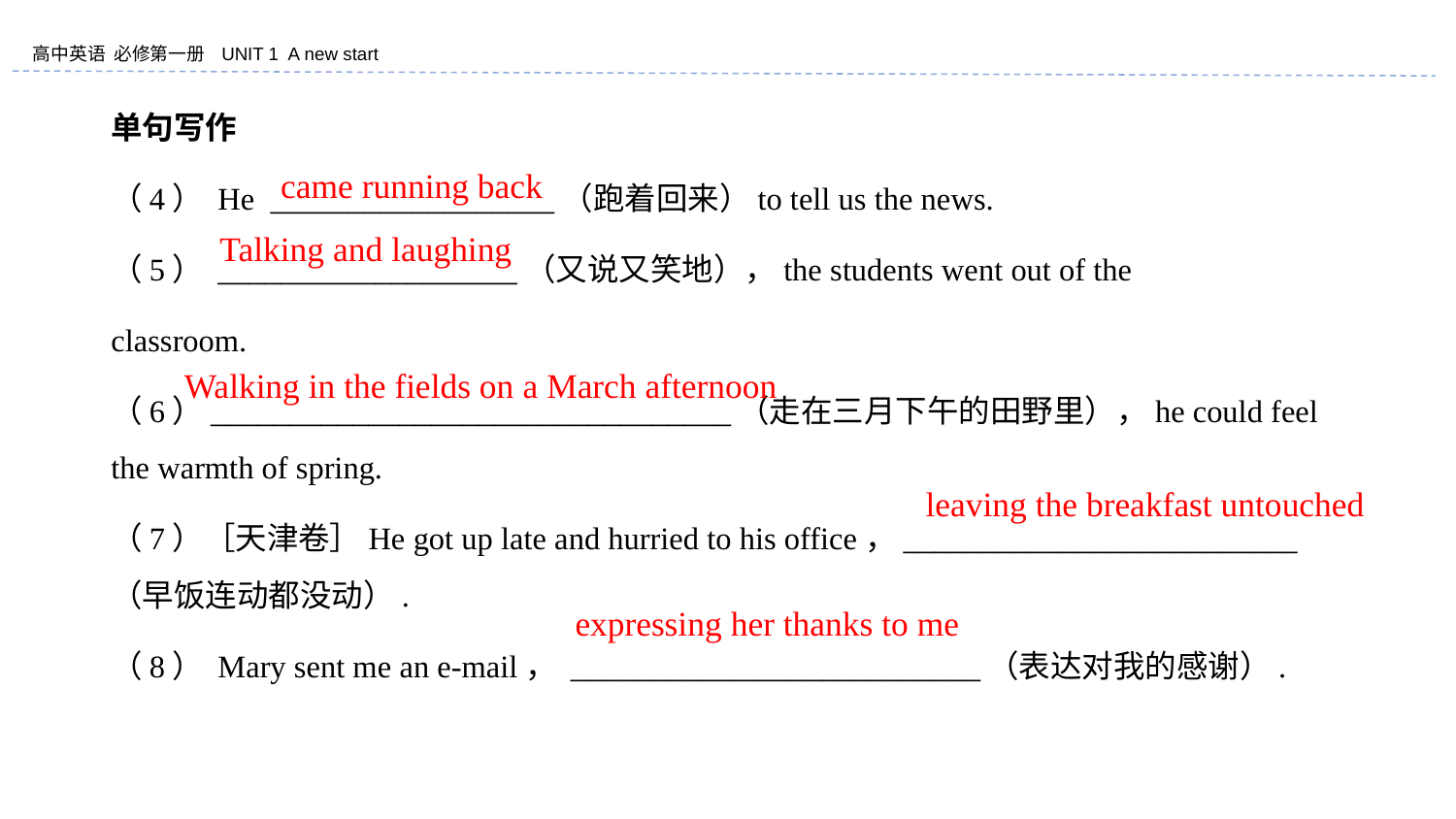

单句写作
（4） He  __________________（跑着回来）to tell us the news.
（5） ___________________（又说又笑地），the students went out of the
classroom.
（6）_________________________________（走在三月下午的田野里），he could feel the warmth of spring.
（7）［天津卷］He got up late and hurried to his office，_________________________ （早饭连动都没动）.
（8） Mary sent me an e-mail， __________________________（表达对我的感谢）.

came running back
Talking and laughing
Walking in the fields on a March afternoon
leaving the breakfast untouched
expressing her thanks to me